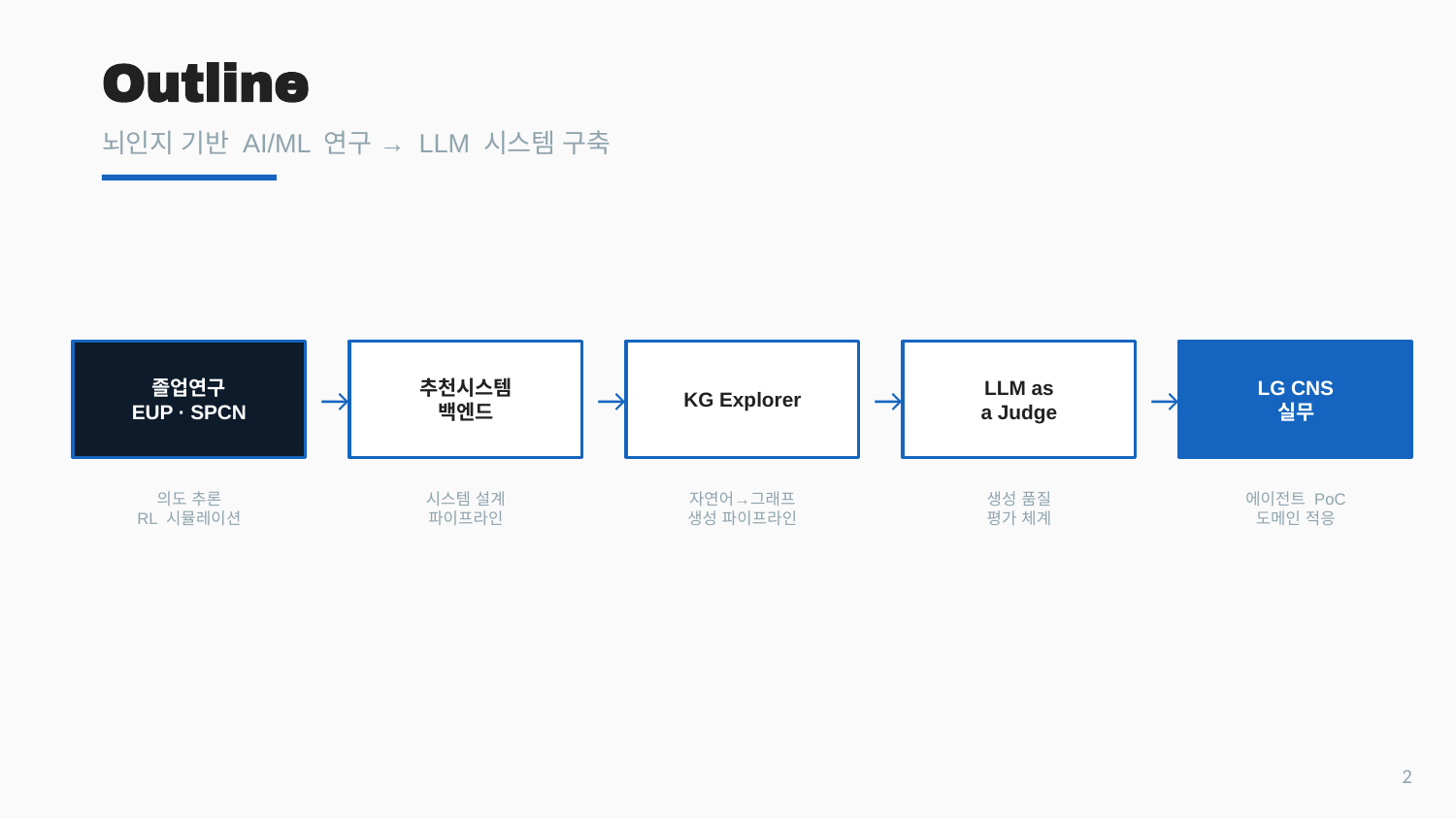

Outline
뇌인지 기반 AI/ML 연구 → LLM 시스템 구축

졸업연구
EUP · SPCN
→

추천시스템
백엔드
→

KG Explorer
→

LLM as
a Judge
→

LG CNS
실무
의도 추론
RL 시뮬레이션
시스템 설계
파이프라인
자연어→그래프
생성 파이프라인
생성 품질
평가 체계
에이전트 PoC
도메인 적응
2